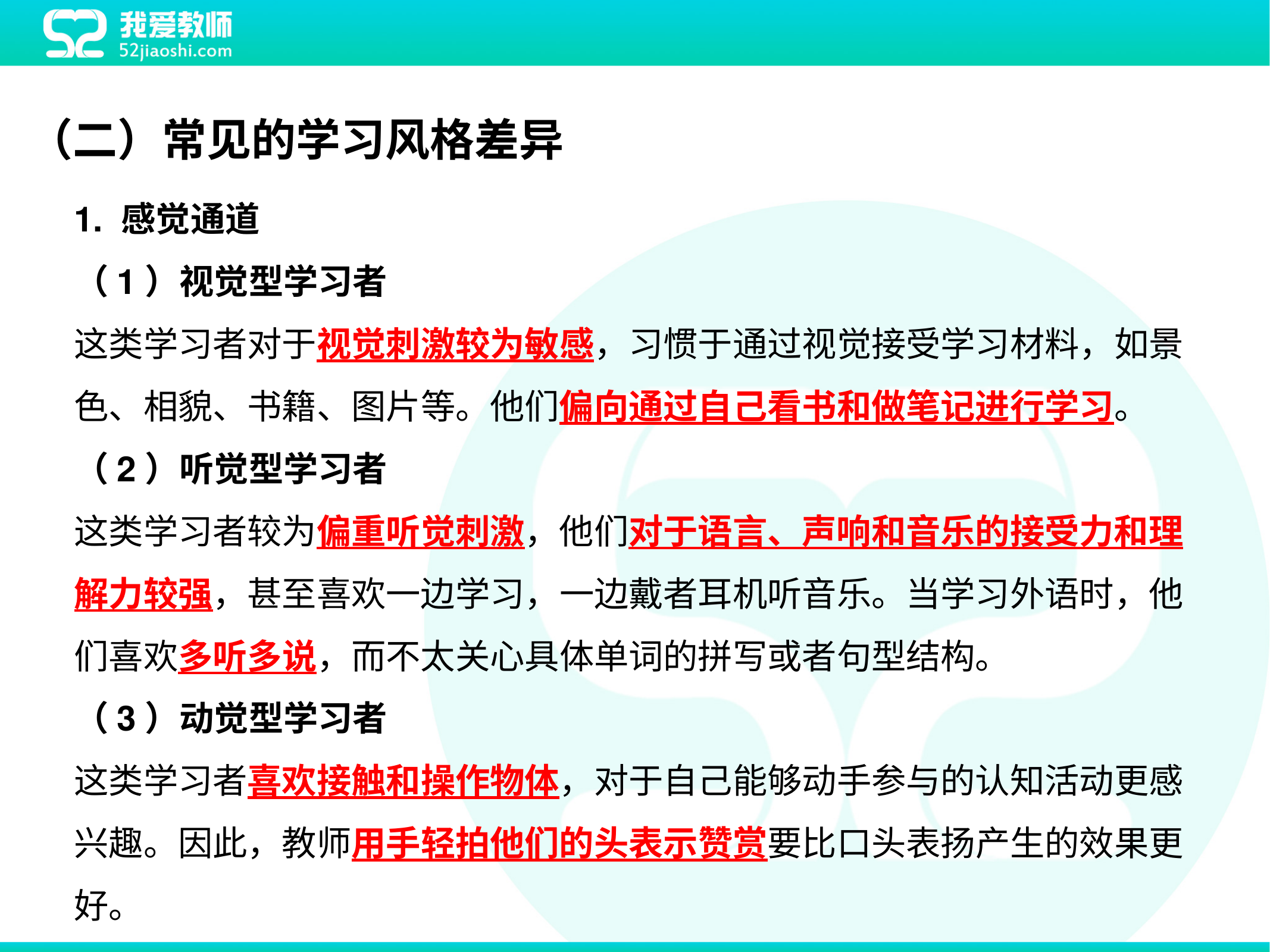

（二）常见的学习风格差异
1. 感觉通道
（1）视觉型学习者
这类学习者对于视觉刺激较为敏感，习惯于通过视觉接受学习材料，如景色、相貌、书籍、图片等。他们偏向通过自己看书和做笔记进行学习。
（2）听觉型学习者
这类学习者较为偏重听觉刺激，他们对于语言、声响和音乐的接受力和理解力较强，甚至喜欢一边学习，一边戴者耳机听音乐。当学习外语时，他们喜欢多听多说，而不太关心具体单词的拼写或者句型结构。
（3）动觉型学习者
这类学习者喜欢接触和操作物体，对于自己能够动手参与的认知活动更感兴趣。因此，教师用手轻拍他们的头表示赞赏要比口头表扬产生的效果更好。